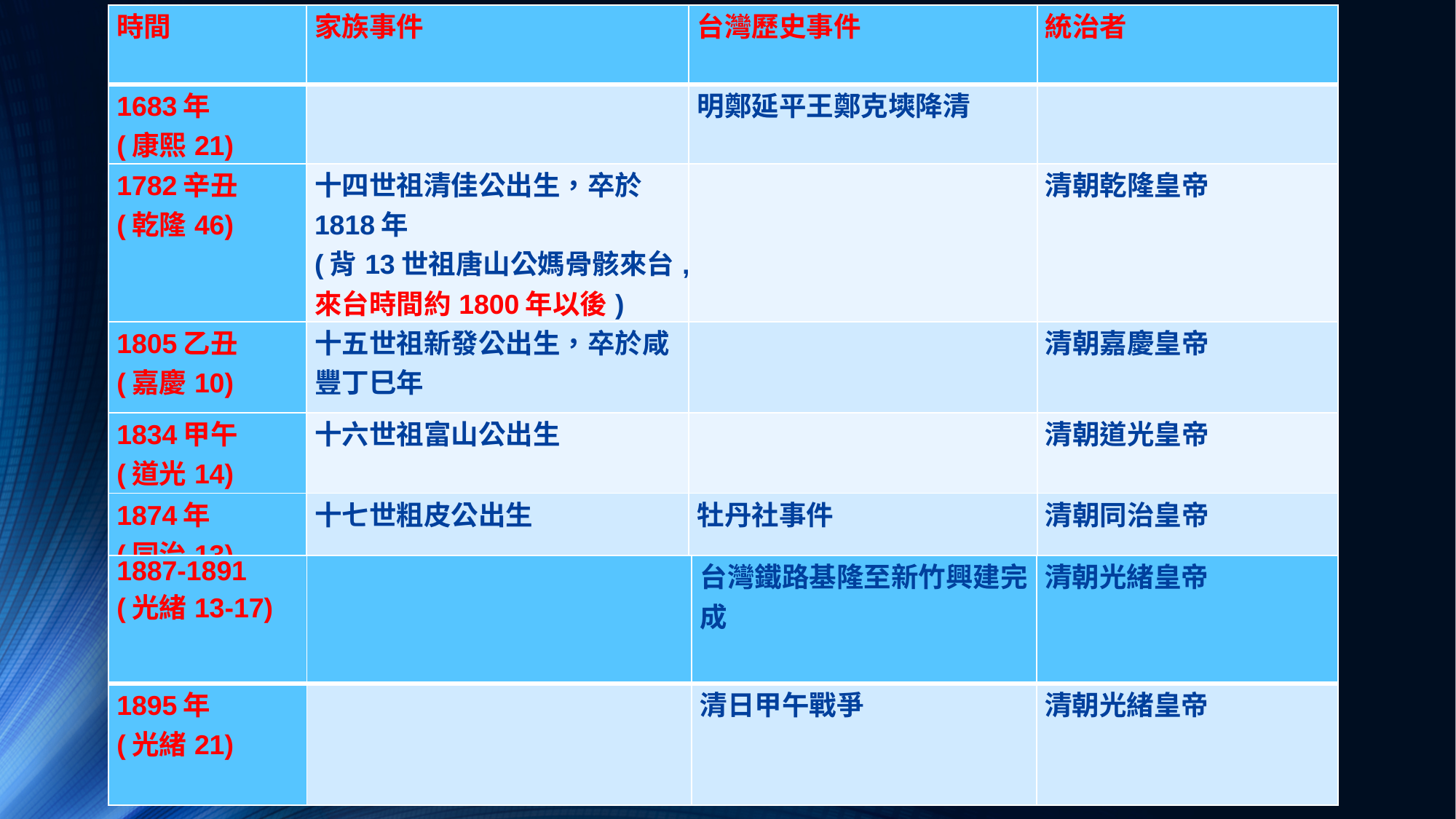

| 時間 | 家族事件 | 台灣歷史事件 | 統治者 |
| --- | --- | --- | --- |
| 1683年 (康熙21) |  | 明鄭延平王鄭克塽降清 |  |
| 1782辛丑 (乾隆46) | 十四世祖清佳公出生，卒於1818年 (背13世祖唐山公媽骨骸來台,來台時間約1800年以後) |  | 清朝乾隆皇帝 |
| 1805乙丑 (嘉慶10) | 十五世祖新發公出生，卒於咸豐丁巳年 |  | 清朝嘉慶皇帝 |
| 1834甲午 (道光14) | 十六世祖富山公出生 |  | 清朝道光皇帝 |
| 1874年 (同治13) | 十七世粗皮公出生 | 牡丹社事件 | 清朝同治皇帝 |
| 1887-1891 (光緒13-17) |  | 台灣鐵路基隆至新竹興建完成 | 清朝光緒皇帝 |
| --- | --- | --- | --- |
| 1895年 (光緒21) |  | 清日甲午戰爭 | 清朝光緒皇帝 |